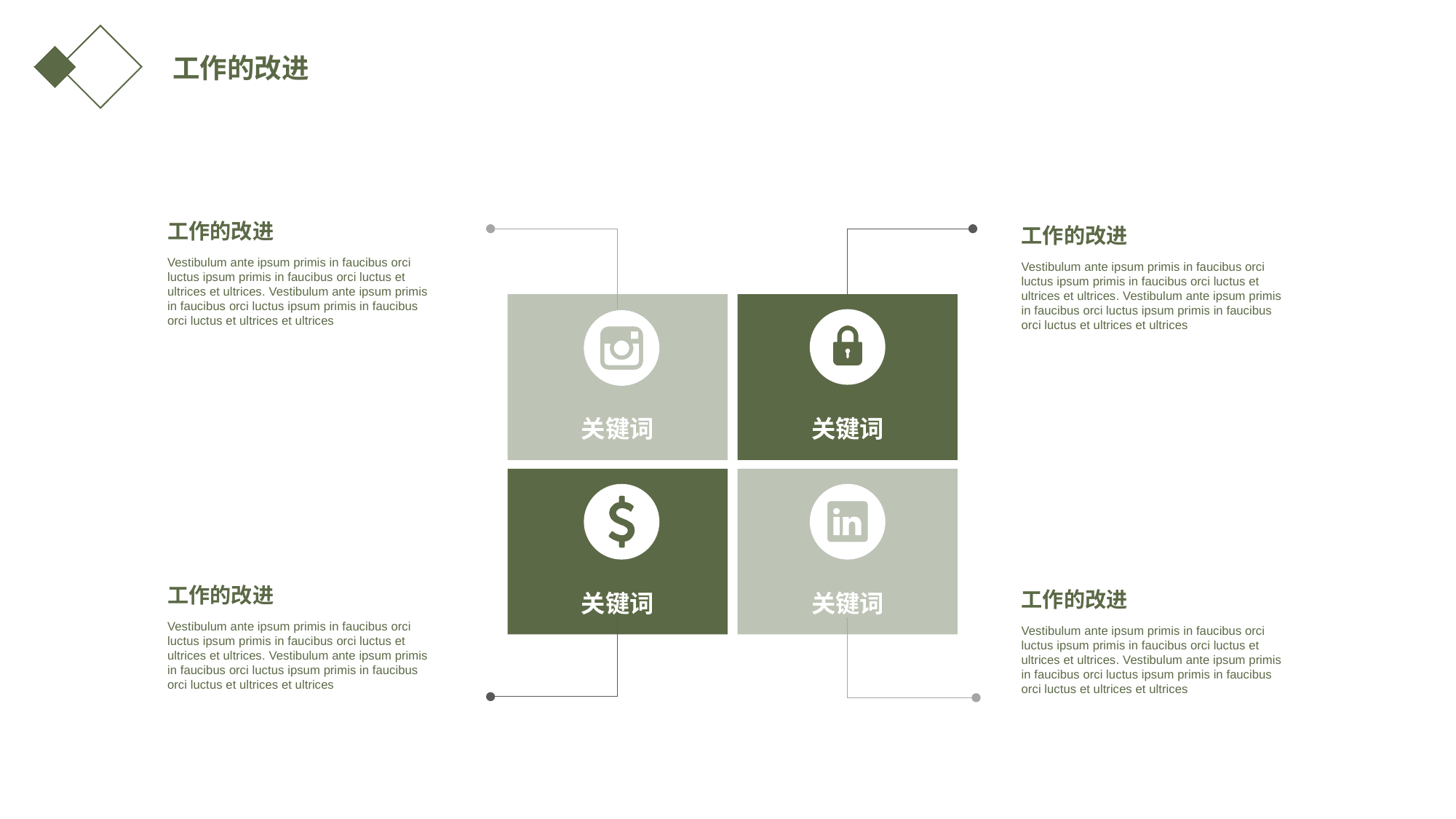

工作的改进
工作的改进
工作的改进
Vestibulum ante ipsum primis in faucibus orci luctus ipsum primis in faucibus orci luctus et ultrices et ultrices. Vestibulum ante ipsum primis in faucibus orci luctus ipsum primis in faucibus orci luctus et ultrices et ultrices
Vestibulum ante ipsum primis in faucibus orci luctus ipsum primis in faucibus orci luctus et ultrices et ultrices. Vestibulum ante ipsum primis in faucibus orci luctus ipsum primis in faucibus orci luctus et ultrices et ultrices
关键词
关键词

关键词
关键词

工作的改进
工作的改进
Vestibulum ante ipsum primis in faucibus orci luctus ipsum primis in faucibus orci luctus et ultrices et ultrices. Vestibulum ante ipsum primis in faucibus orci luctus ipsum primis in faucibus orci luctus et ultrices et ultrices
Vestibulum ante ipsum primis in faucibus orci luctus ipsum primis in faucibus orci luctus et ultrices et ultrices. Vestibulum ante ipsum primis in faucibus orci luctus ipsum primis in faucibus orci luctus et ultrices et ultrices